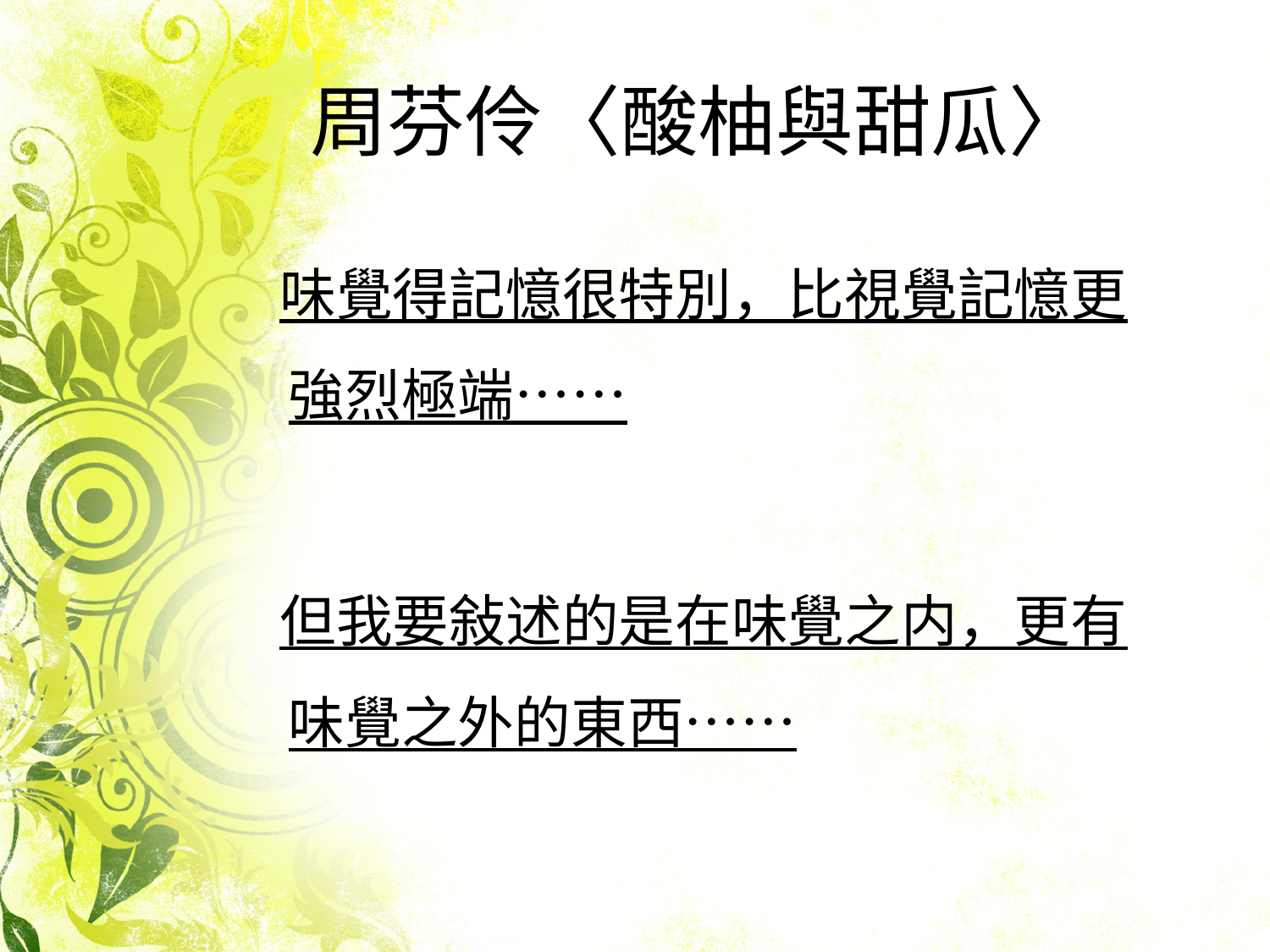

# 周芬伶〈酸柚與甜瓜〉
  味覺得記憶很特別，比視覺記憶更
強烈極端……

  但我要敍述的是在味覺之内，更有
味覺之外的東西……